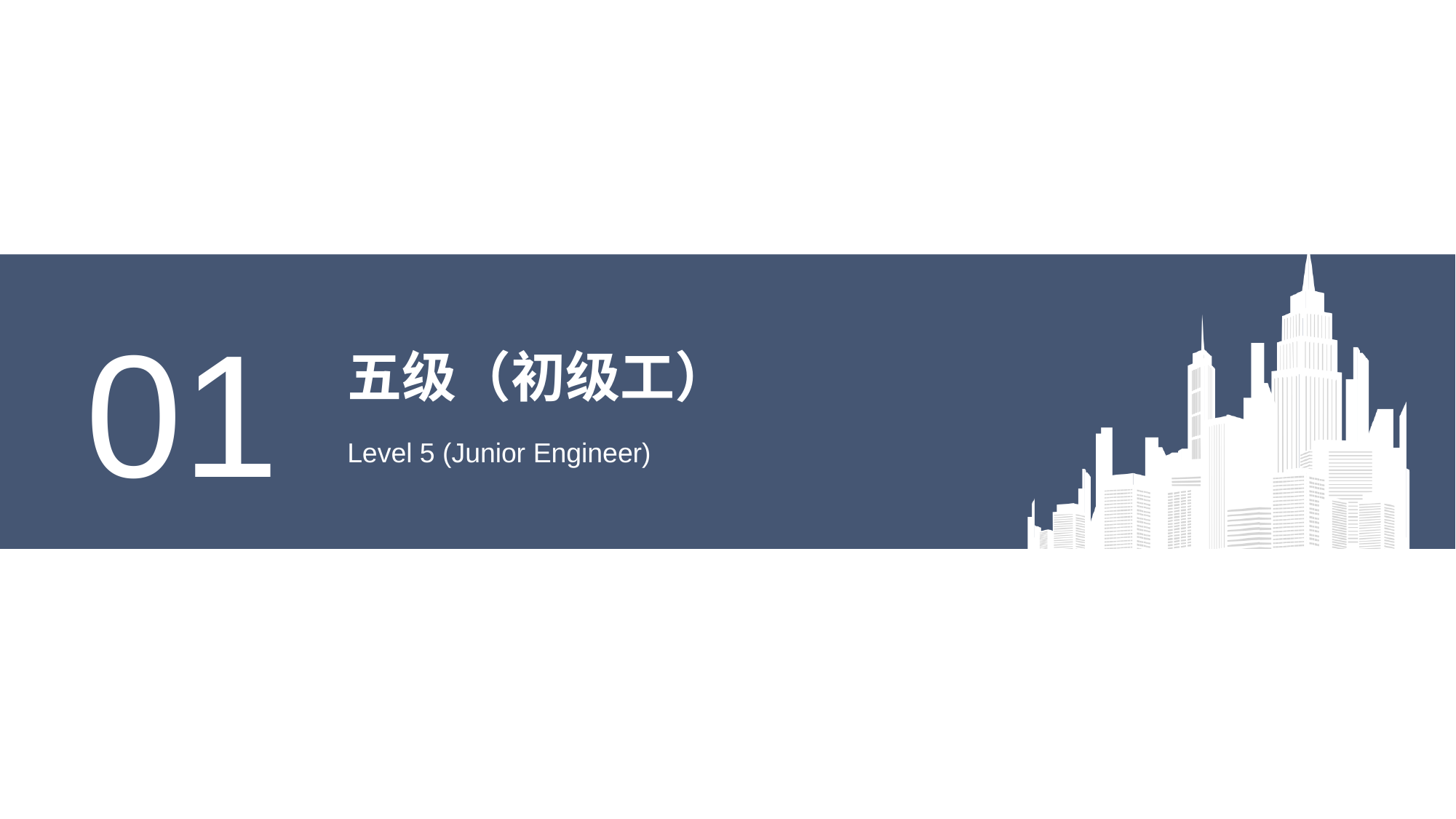

01
# 五级（初级工）
Level 5 (Junior Engineer)